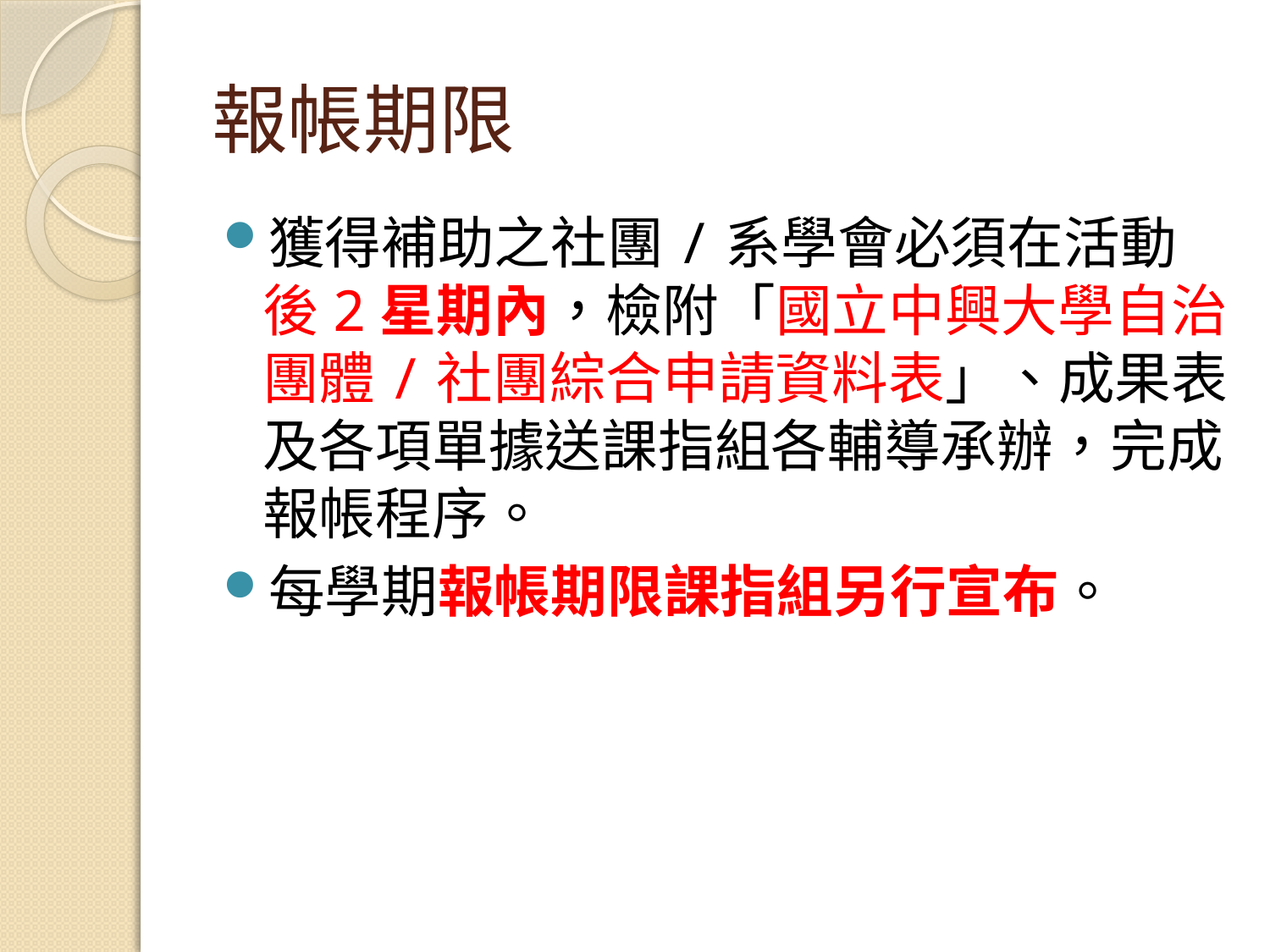

# 報帳期限
獲得補助之社團/系學會必須在活動後2星期內，檢附「國立中興大學自治團體/社團綜合申請資料表」、成果表及各項單據送課指組各輔導承辦，完成報帳程序。
每學期報帳期限課指組另行宣布。